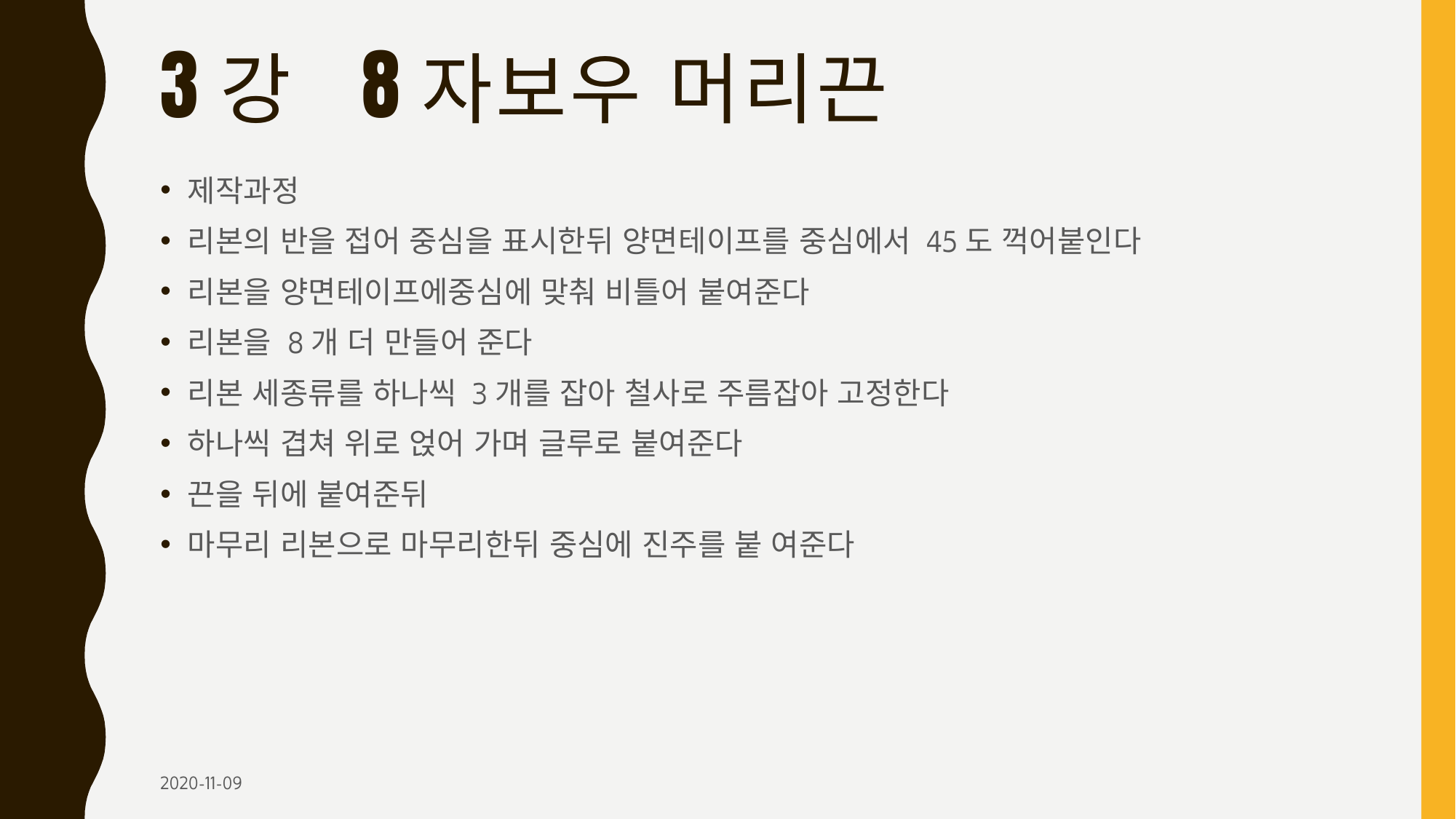

# 3강  8자보우 머리끈
제작과정
리본의 반을 접어 중심을 표시한뒤 양면테이프를 중심에서 45도 꺽어붙인다
리본을 양면테이프에중심에 맞춰 비틀어 붙여준다
리본을 8개 더 만들어 준다
리본 세종류를 하나씩 3개를 잡아 철사로 주름잡아 고정한다
하나씩 겹쳐 위로 얹어 가며 글루로 붙여준다
끈을 뒤에 붙여준뒤
마무리 리본으로 마무리한뒤 중심에 진주를 붙 여준다

2020-11-09